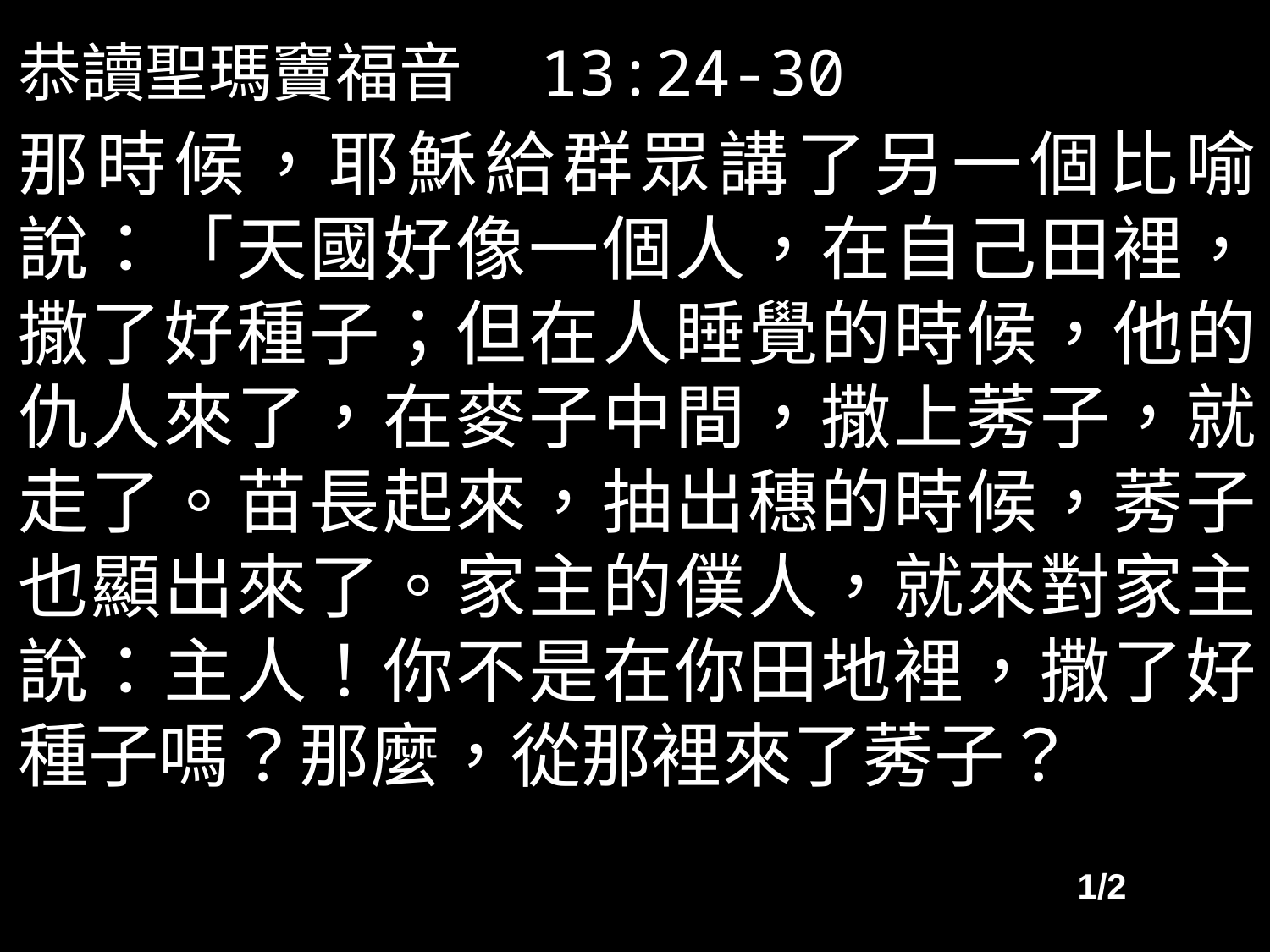

恭讀聖瑪竇福音　13:24-30
那時候，耶穌給群眾講了另一個比喻說：「天國好像一個人，在自己田裡，撒了好種子；但在人睡覺的時候，他的仇人來了，在麥子中間，撒上莠子，就走了。苗長起來，抽出穗的時候，莠子也顯出來了。家主的僕人，就來對家主說：主人！你不是在你田地裡，撒了好種子嗎？那麼，從那裡來了莠子？
1/2